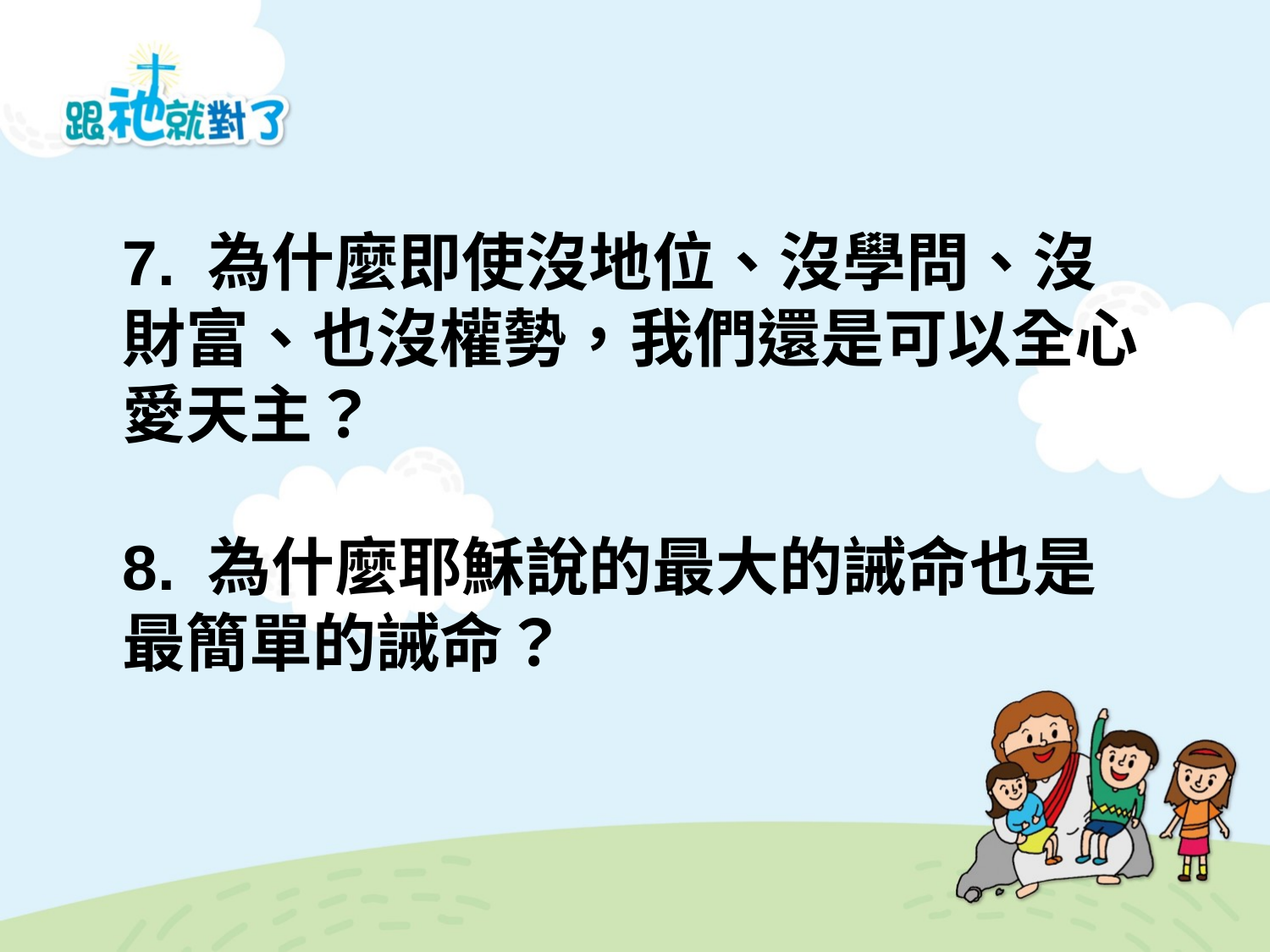

7. 為什麼即使沒地位、沒學問、沒財富、也沒權勢，我們還是可以全心愛天主？

8. 為什麼耶穌說的最大的誡命也是最簡單的誡命？